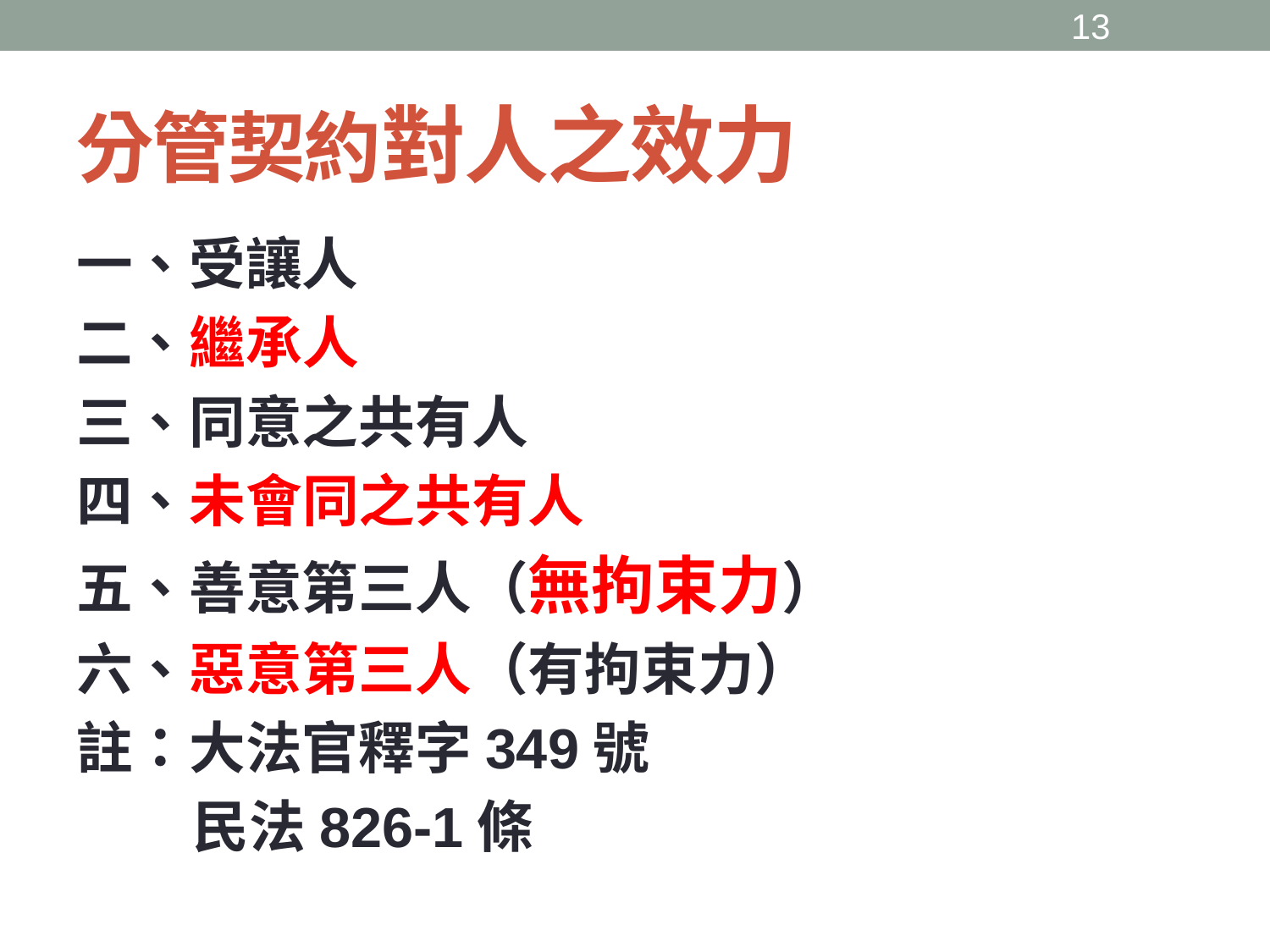

13
# 分管契約對人之效力
一、受讓人
二、繼承人
三、同意之共有人
四、未會同之共有人
五、善意第三人（無拘束力）
六、惡意第三人（有拘束力）
註：大法官釋字349號
        民法826-1條